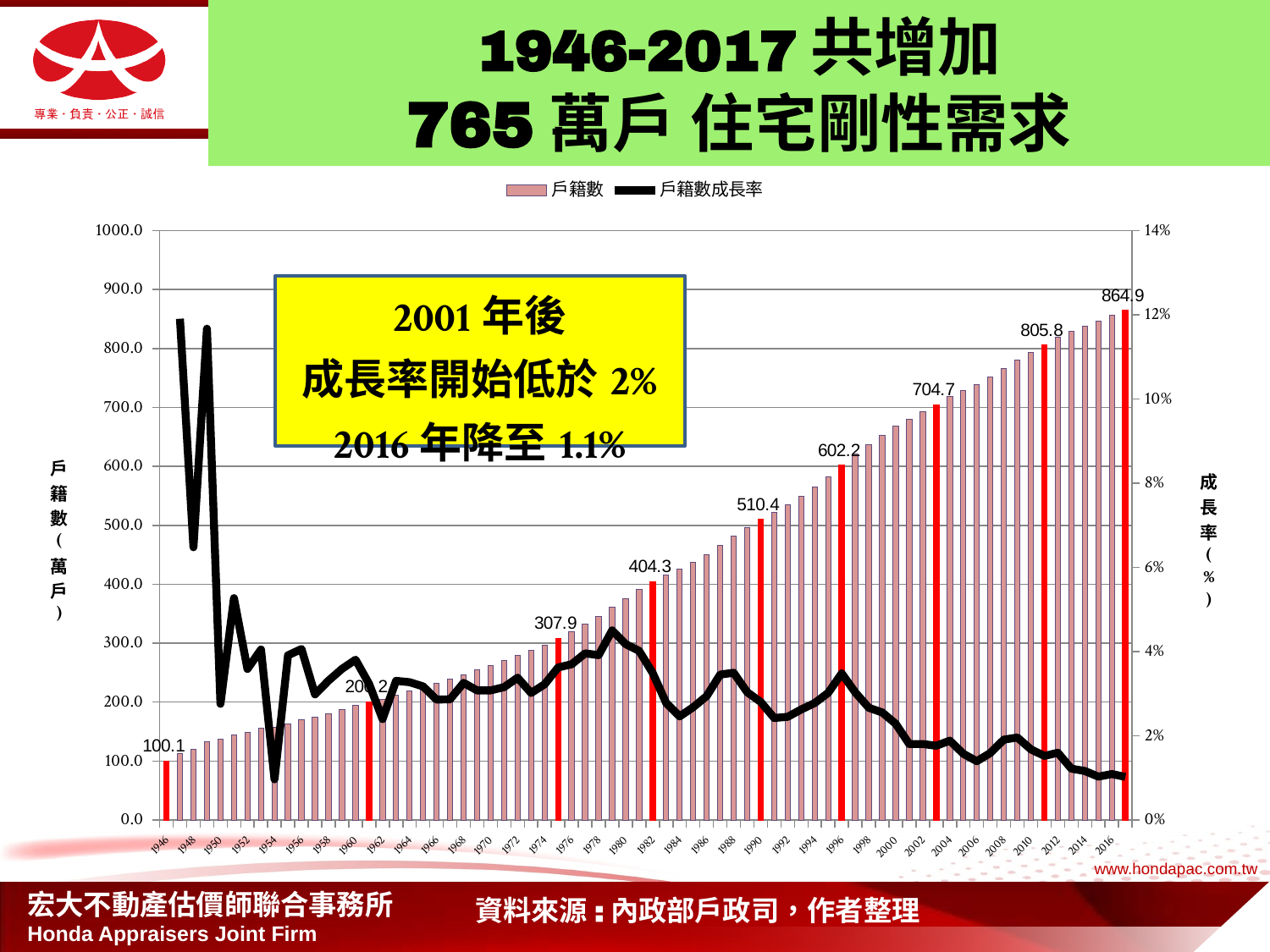

# 1946-2017共增加 765萬戶 住宅剛性需求

### Chart

| Category | 戶籍數 | 戶籍數成長率 |
|---|---|---|
| 1946 | 100.09520000000002 | None |
| 1947 | 112.0145000000004 | 0.11907963618635042 |
| 1948 | 119.271 | 0.06478179164304695 |
| 1949 | 133.1916 | 0.11671403777951087 |
| 1950 | 136.8654000000008 | 0.027582820538232244 |
| 1951 | 144.0787 | 0.05270360514783199 |
| 1952 | 149.24759999999998 | 0.03587553191415528 |
| 1953 | 155.2922 | 0.040500483759872814 |
| 1954 | 156.79240000000001 | 0.009660498080392953 |
| 1955 | 162.9257 | 0.03911732966648907 |
| 1956 | 169.54319999999998 | 0.04061667373532884 |
| 1957 | 174.602 | 0.029837823044510256 |
| 1958 | 180.38200000000094 | 0.03310385906232474 |
| 1959 | 186.8577000000008 | 0.035899923495692494 |
| 1960 | 193.9733 | 0.03808031459233408 |
| 1961 | 200.24929999999998 | 0.032354968441532975 |
| 1962 | 205.05 | 0.023973616886551002 |
| 1963 | 211.828100000001 | 0.03305584003901489 |
| 1964 | 218.7612 | 0.032729840847366416 |
| 1965 | 225.70309999999998 | 0.03173277528190587 |
| 1966 | 232.1595 | 0.028605721410118082 |
| 1967 | 238.8152 | 0.0286686523704609 |
| 1968 | 246.59650000000002 | 0.03258293441958481 |
| 1969 | 254.1856 | 0.030775375968434625 |
| 1970 | 262.0104999999997 | 0.030784198632809952 |
| 1971 | 270.2792 | 0.03155865890870801 |
| 1972 | 279.4149 | 0.03380097321584488 |
| 1973 | 287.8453 | 0.030171619337408417 |
| 1974 | 297.1248 | 0.032237802736400596 |
| 1975 | 307.8906 | 0.036233259559619875 |
| 1976 | 319.2794 | 0.03698976194791271 |
| 1977 | 331.9157999999986 | 0.03957787442597329 |
| 1978 | 344.9115999999976 | 0.03915390590023149 |
| 1979 | 360.4443 | 0.04503385795084914 |
| 1980 | 375.5086 | 0.04179369738958293 |
| 1981 | 390.6015 | 0.04019322060799693 |
| 1982 | 404.2529 | 0.03494968657314424 |
| 1983 | 415.49439999999805 | 0.027808087462081212 |
| 1984 | 425.717099999999 | 0.024603701036644672 |
| 1985 | 437.12 | 0.026785158500797882 |
| 1986 | 449.97869999999864 | 0.029416864934114217 |
| 1987 | 465.5214 | 0.034540968272498196 |
| 1988 | 481.8056000000001 | 0.03498056158105723 |
| 1989 | 496.43379999999746 | 0.030361207922863696 |
| 1990 | 510.3535999999997 | 0.02803958956863919 |
| 1991 | 522.7185 | 0.02422810380881014 |
| 1992 | 535.5276999999975 | 0.024504967779024805 |
| 1993 | 549.5888000000035 | 0.02625653164159394 |
| 1994 | 564.8561999999959 | 0.02777967818849317 |
| 1995 | 581.9154999999994 | 0.03020113791793413 |
| 1996 | 602.1783000000042 | 0.03482086316655964 |
| 1997 | 620.4343 | 0.03031660224222634 |
| 1998 | 636.9768 | 0.026662774769222082 |
| 1999 | 653.2465999999995 | 0.02554221755015265 |
| 2000 | 668.1685 | 0.022842675338838433 |
| 2001 | 680.2281 | 0.01804874069938948 |
| 2002 | 692.5019 | 0.01804365329806294 |
| 2003 | 704.7168 | 0.017638796370089468 |
| 2004 | 717.9942999999994 | 0.018840901763658713 |
| 2005 | 729.2879 | 0.015729372781928985 |
| 2006 | 739.4758 | 0.013969654508185393 |
| 2007 | 751.2449 | 0.015915463359314822 |
| 2008 | 765.5771999999995 | 0.0190780662870389 |
| 2009 | 780.5834000000006 | 0.01960115844620256 |
| 2010 | 793.7024 | 0.0168066602492445 |
| 2011 | 805.7761 | 0.015211872863178941 |
| 2012 | 818.6432 | 0.0159685798573574 |
| 2013 | 828.626 | 0.012194323485493978 |
| 2014 | 838.2699 | 0.011638423124545879 |
| 2105 | 846.8978 | 0.010292508415248983 |
| 2016 | 856.1383 | 0.010910997761477201 |
| 2017 | 864.9 | 0.01023397738426146 |
資料來源:內政部戶政司，作者整理